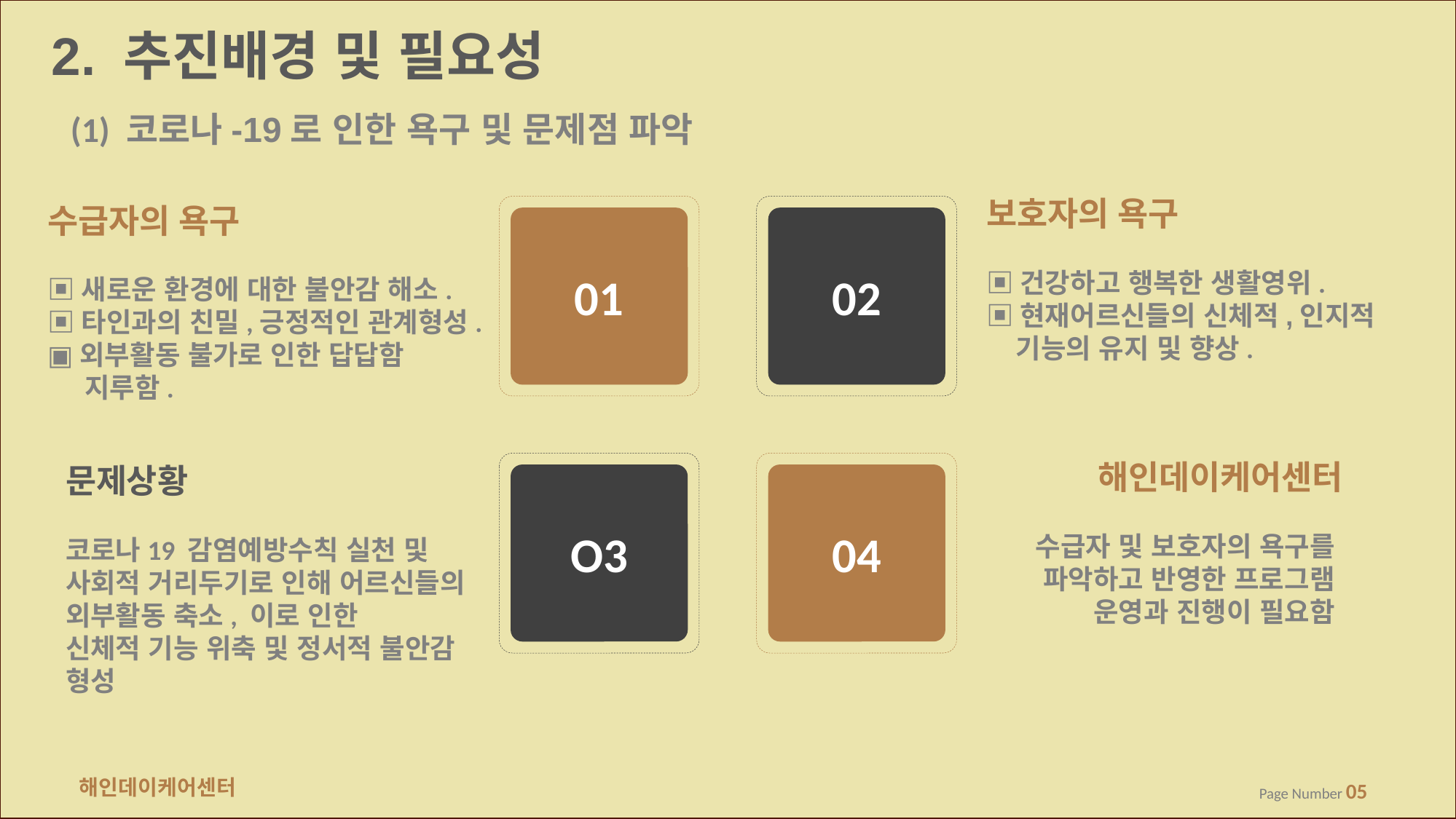

2. 추진배경 및 필요성
(1) 코로나-19로 인한 욕구 및 문제점 파악
보호자의 욕구

▣건강하고 행복한 생활영위.
▣현재어르신들의 신체적,인지적
   기능의 유지 및 향상.
수급자의 욕구

▣새로운 환경에 대한 불안감 해소.
▣타인과의 친밀,긍정적인 관계형성. ▣외부활동 불가로 인한 답답함
    지루함.

01
02
해인데이케어센터

수급자 및 보호자의 욕구를
파악하고 반영한 프로그램
운영과 진행이 필요함

문제상황

코로나19 감염예방수칙 실천 및
사회적 거리두기로 인해 어르신들의 외부활동 축소, 이로 인한
신체적 기능 위축 및 정서적 불안감 형성
O3
04
해인데이케어센터
Page Number 05